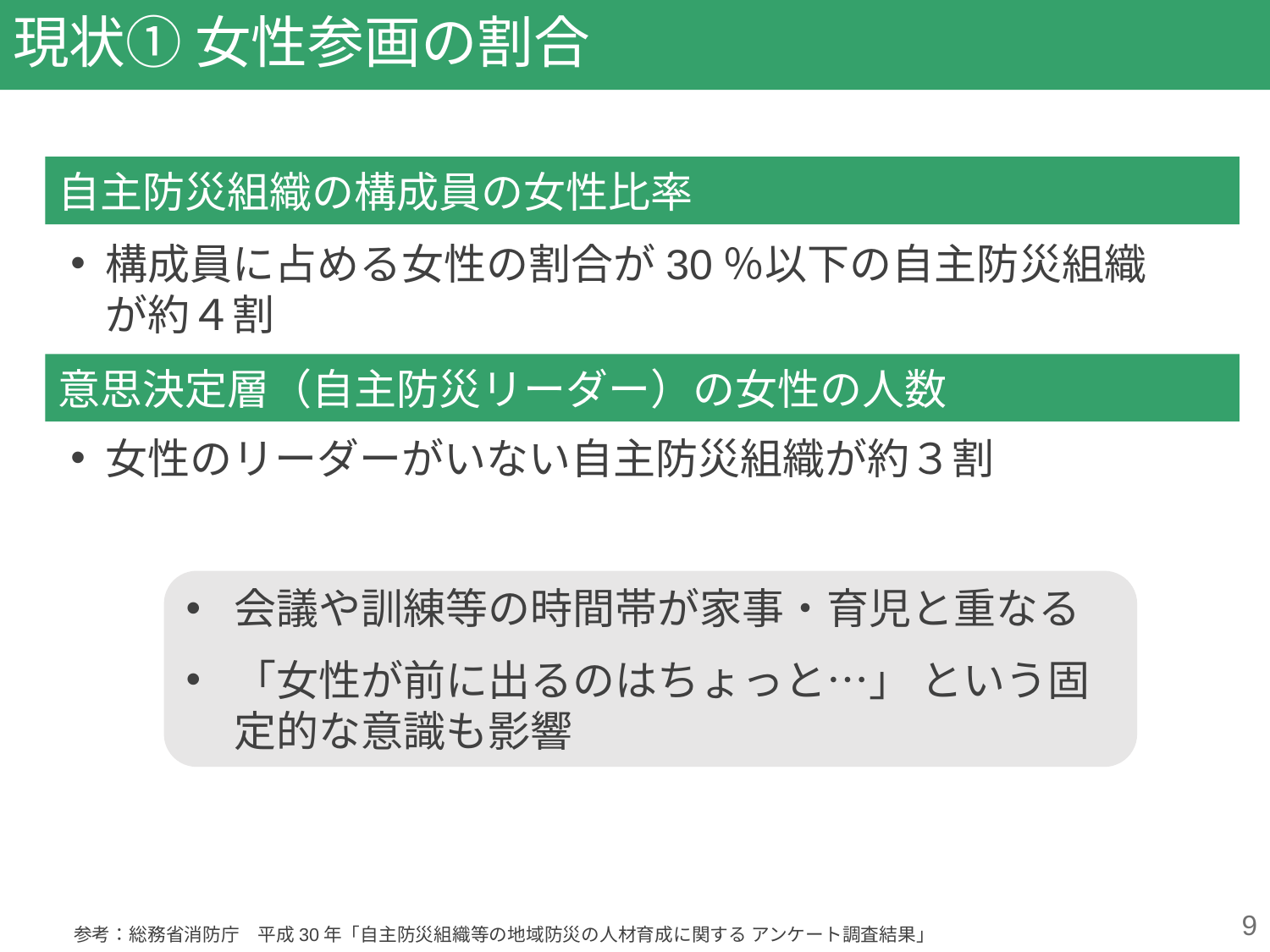

# 現状① 女性参画の割合
自主防災組織の構成員の女性比率
構成員に占める女性の割合が30％以下の自主防災組織が約４割

意思決定層（自主防災リーダー）の女性の人数
女性のリーダーがいない自主防災組織が約３割
会議や訓練等の時間帯が家事・育児と重なる
「女性が前に出るのはちょっと…」 という固定的な意識も影響
9
参考：総務省消防庁　平成30年「自主防災組織等の地域防災の人材育成に関する アンケート調査結果」